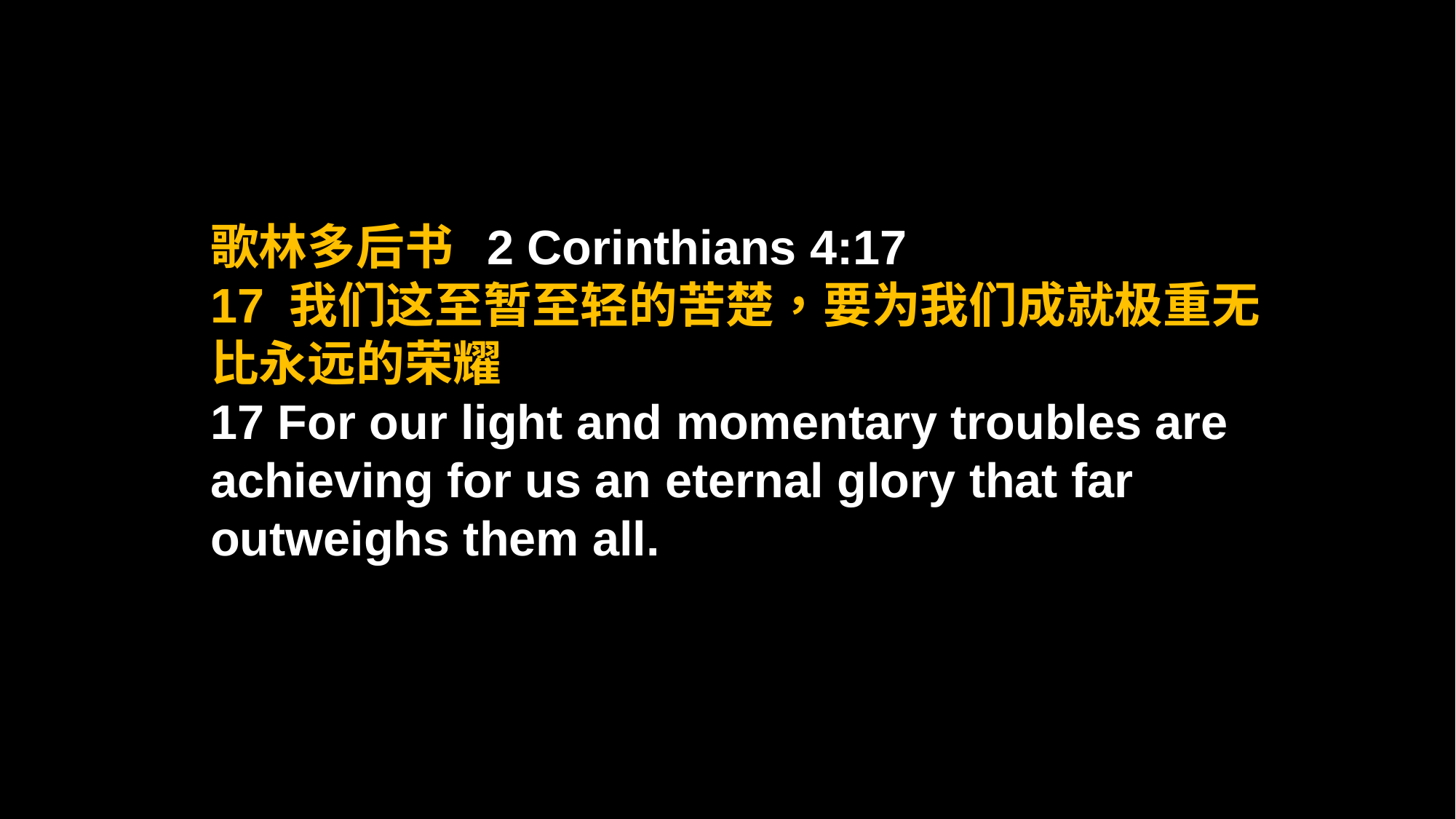

歌林多后书  2 Corinthians 4:17
17 我们这至暂至轻的苦楚，要为我们成就极重无比永远的荣耀
17 For our light and momentary troubles are achieving for us an eternal glory that far outweighs them all.